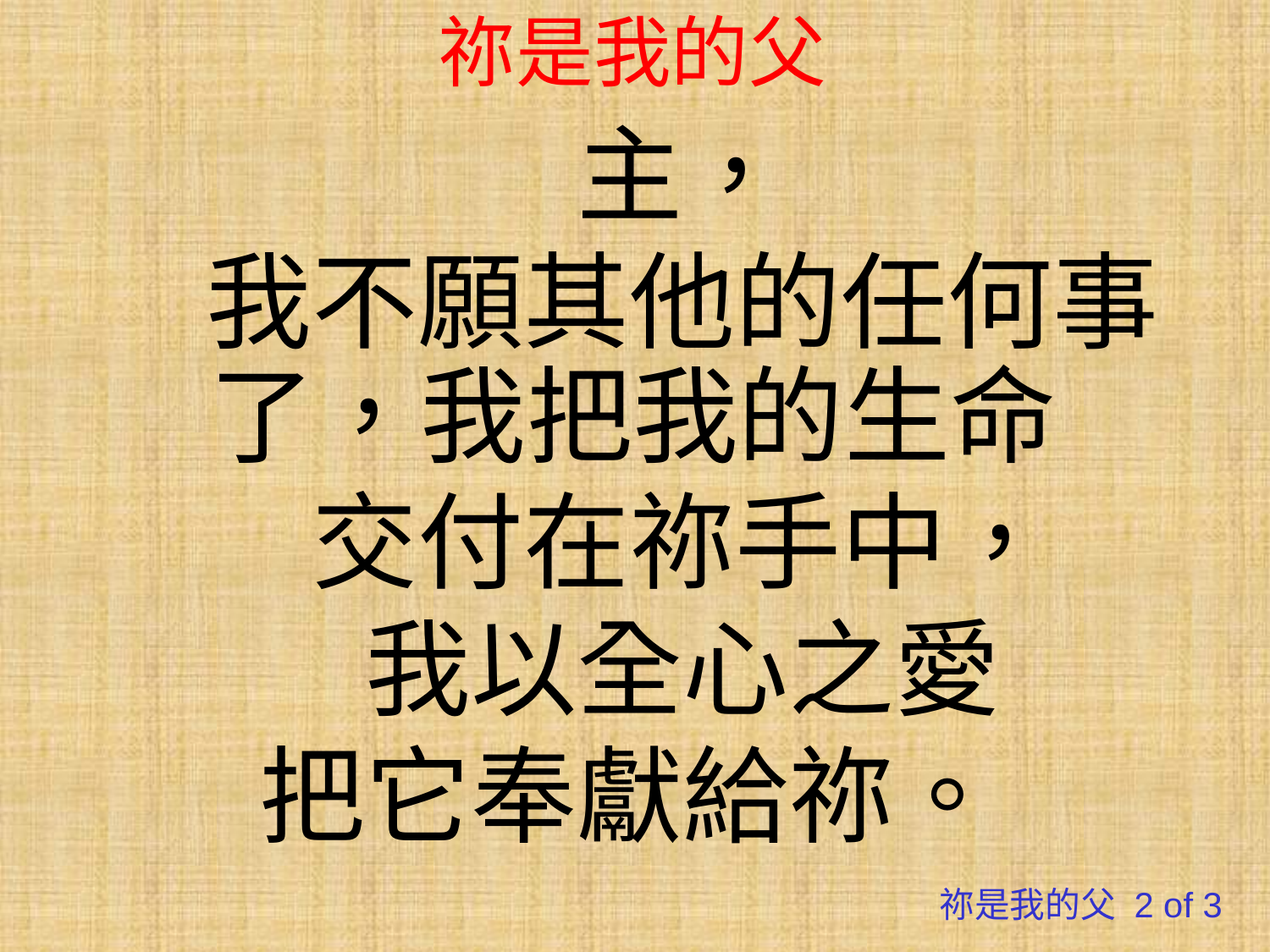

# 祢是我的父
主，
我不願其他的任何事了，我把我的生命
交付在祢手中，
我以全心之愛
把它奉獻給祢。

祢是我的父 2 of 3